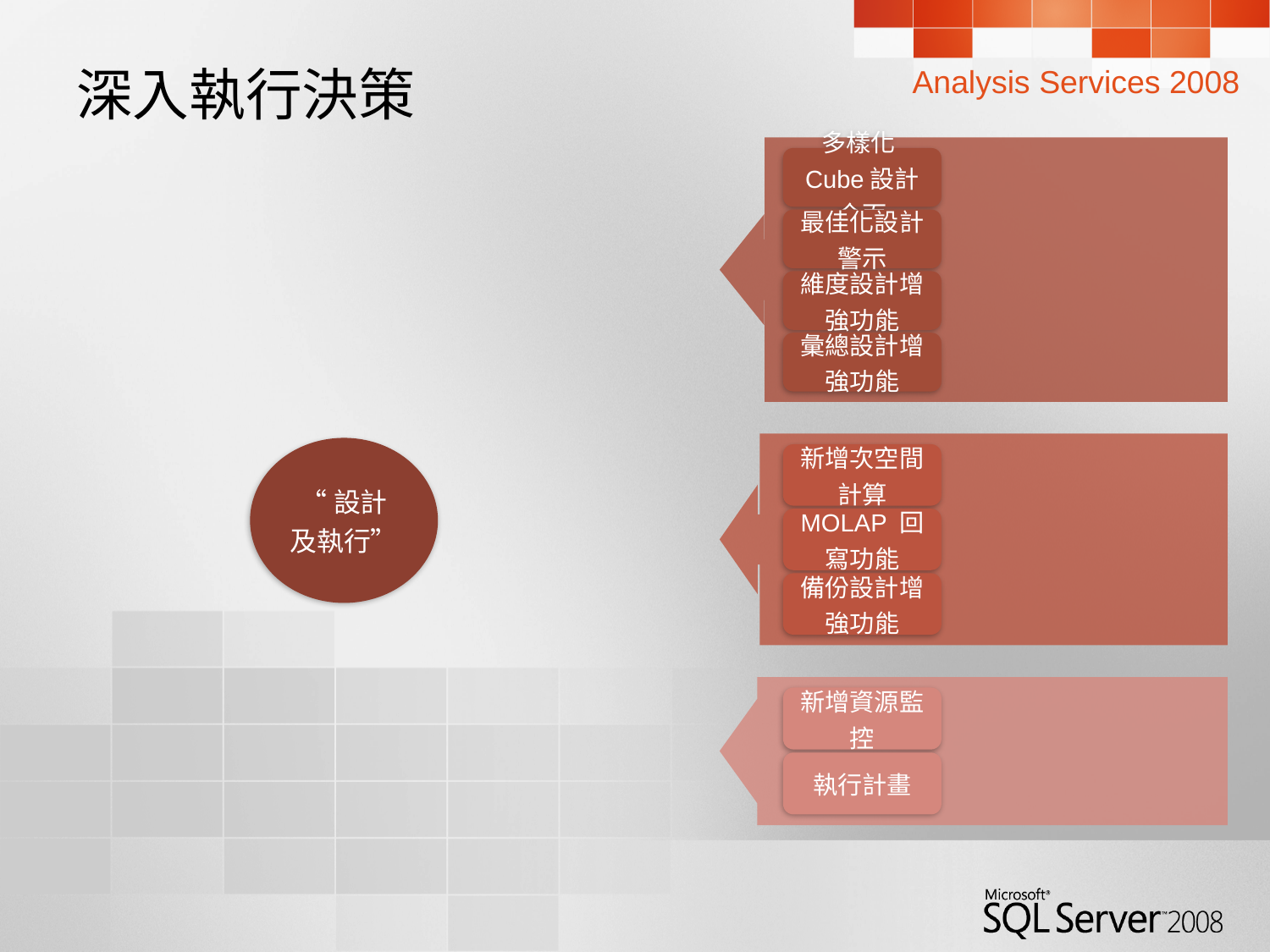

Analysis Services 2008
# 深入執行決策

多樣化Cube設計介面
彙總設計增強功能
維度設計增強功能
最佳化設計警示
“設計及執行”
設計
執行
監控

新增次空間計算
備份設計增強功能
MOLAP 回寫功能

新增資源監控
執行計畫